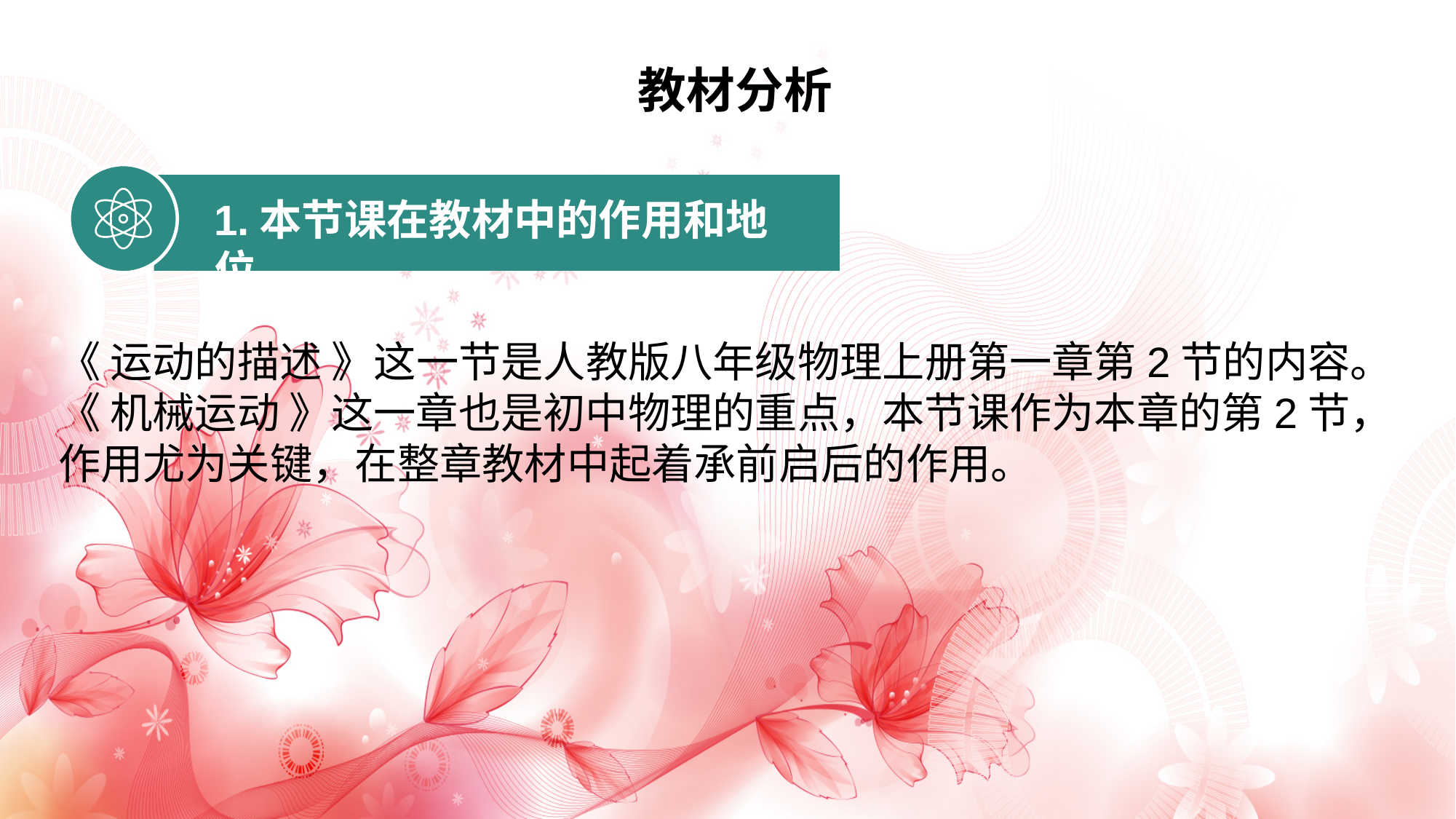

教材分析

1.本节课在教材中的作用和地位
《 运动的描述 》这一节是人教版八年级物理上册第一章第2节的内容。《 机械运动 》这一章也是初中物理的重点，本节课作为本章的第2节，作用尤为关键，在整章教材中起着承前启后的作用。